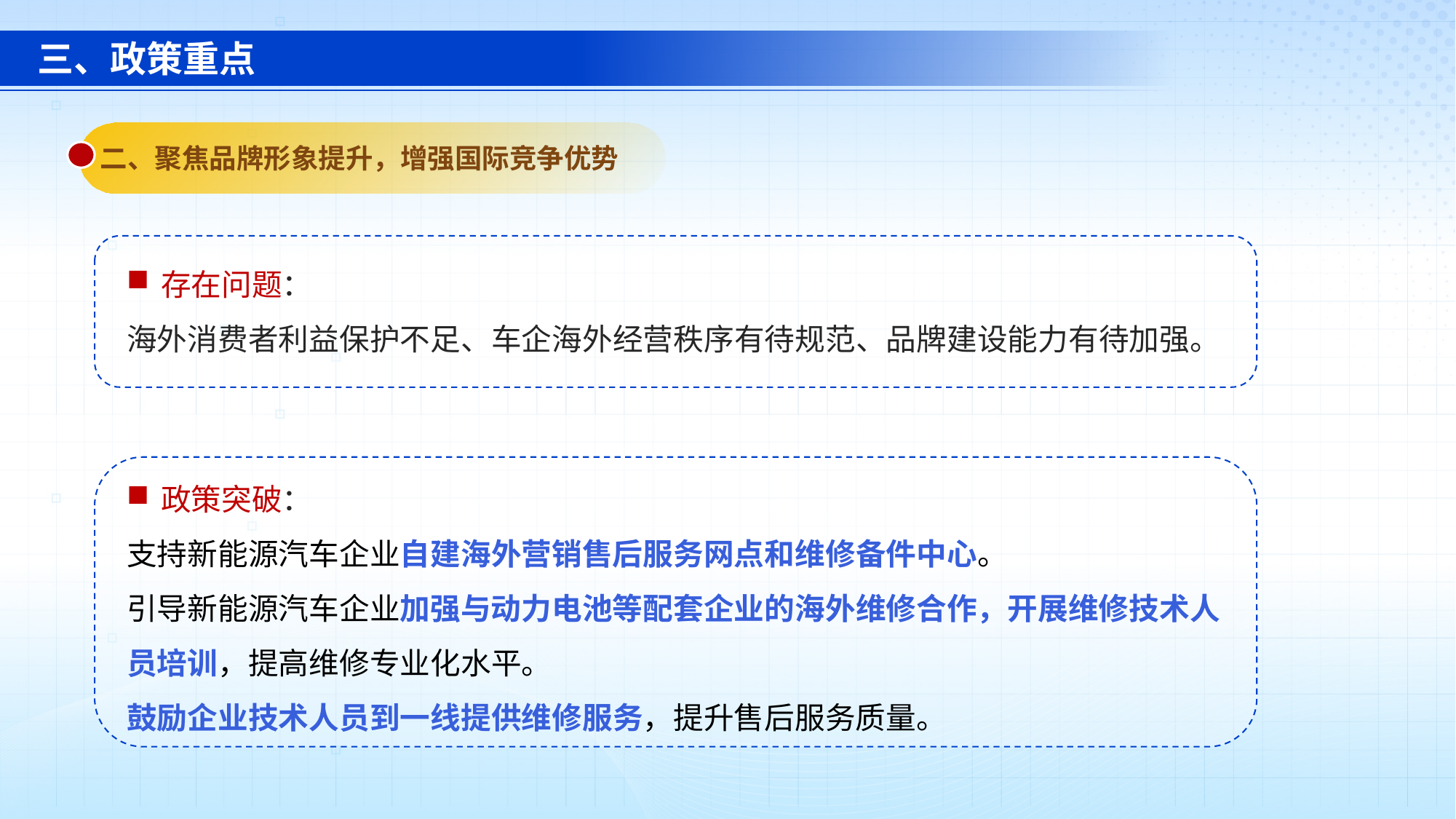

三、政策重点

二、聚焦品牌形象提升，增强国际竞争优势

存在问题：
海外消费者利益保护不足、车企海外经营秩序有待规范、品牌建设能力有待加强。

政策突破：
支持新能源汽车企业自建海外营销售后服务网点和维修备件中心。
引导新能源汽车企业加强与动力电池等配套企业的海外维修合作，开展维修技术人员培训，提高维修专业化水平。
鼓励企业技术人员到一线提供维修服务，提升售后服务质量。